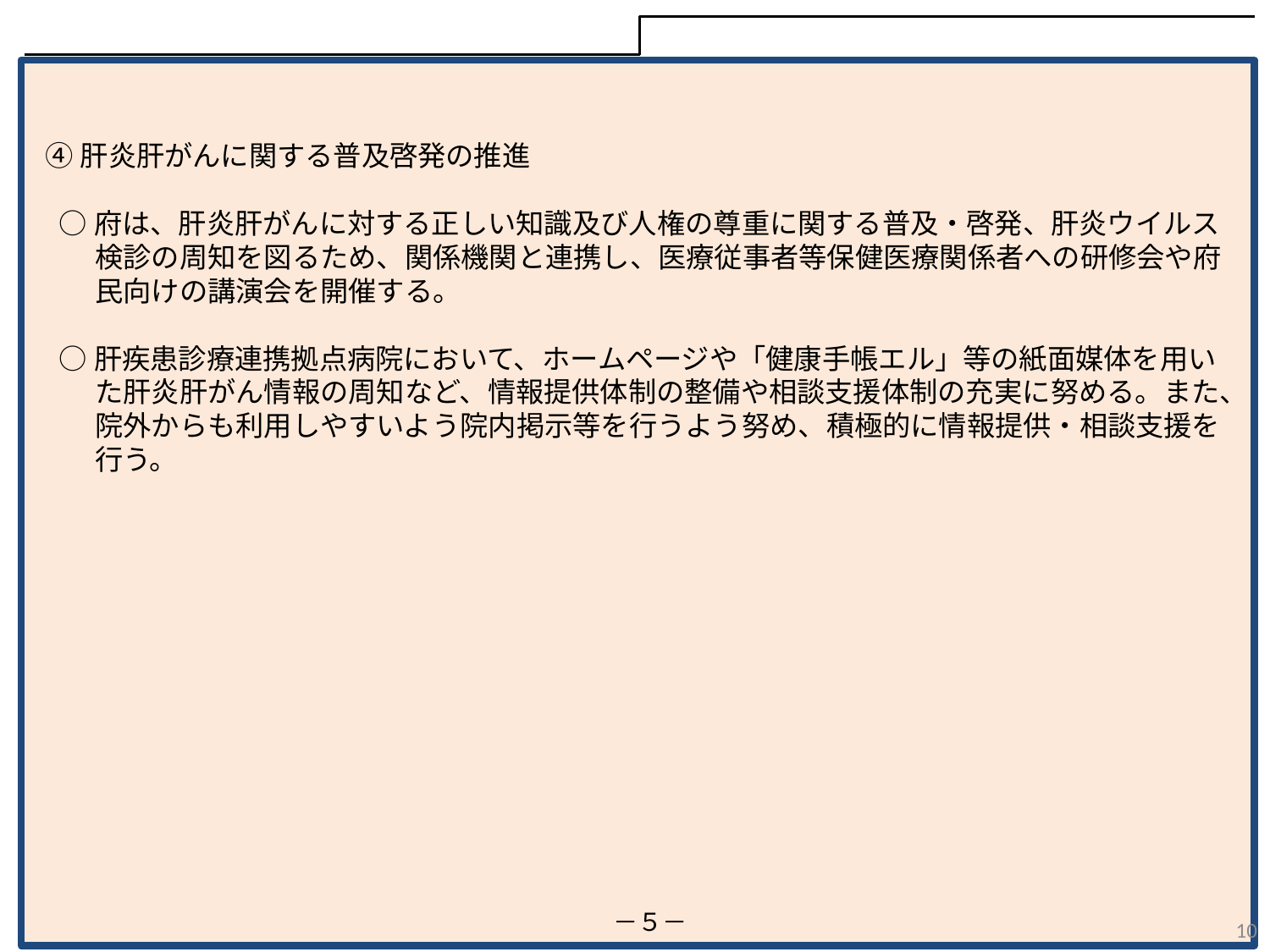

④肝炎肝がんに関する普及啓発の推進

○府は、肝炎肝がんに対する正しい知識及び人権の尊重に関する普及・啓発、肝炎ウイルス検診の周知を図るため、関係機関と連携し、医療従事者等保健医療関係者への研修会や府民向けの講演会を開催する。

○肝疾患診療連携拠点病院において、ホームページや「健康手帳エル」等の紙面媒体を用いた肝炎肝がん情報の周知など、情報提供体制の整備や相談支援体制の充実に努める。また、院外からも利用しやすいよう院内掲示等を行うよう努め、積極的に情報提供・相談支援を行う。

－５－
10